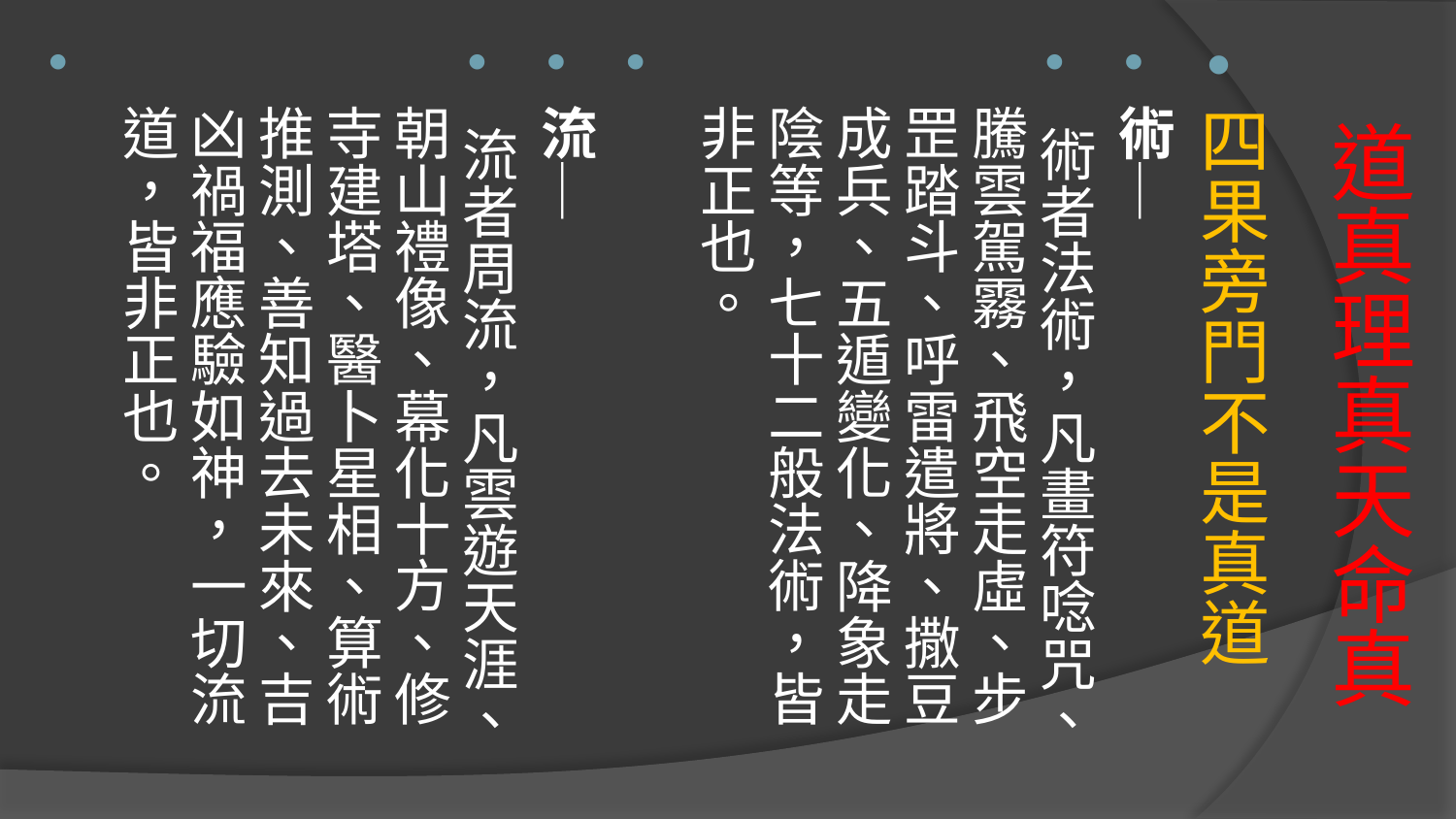

四果旁門不是真道
術─
 術者法術，凡畫符唸咒、騰雲駕霧、飛空走虛、步罡踏斗、呼雷遣將、撒豆成兵、五遁變化、降象走陰等，七十二般法術，皆非正也。

流─
 流者周流，凡雲遊天涯、朝山禮像、幕化十方、修寺建塔、醫卜星相、算術推測、善知過去未來、吉凶禍福應驗如神，一切流道，皆非正也。

# 道真理真天命真